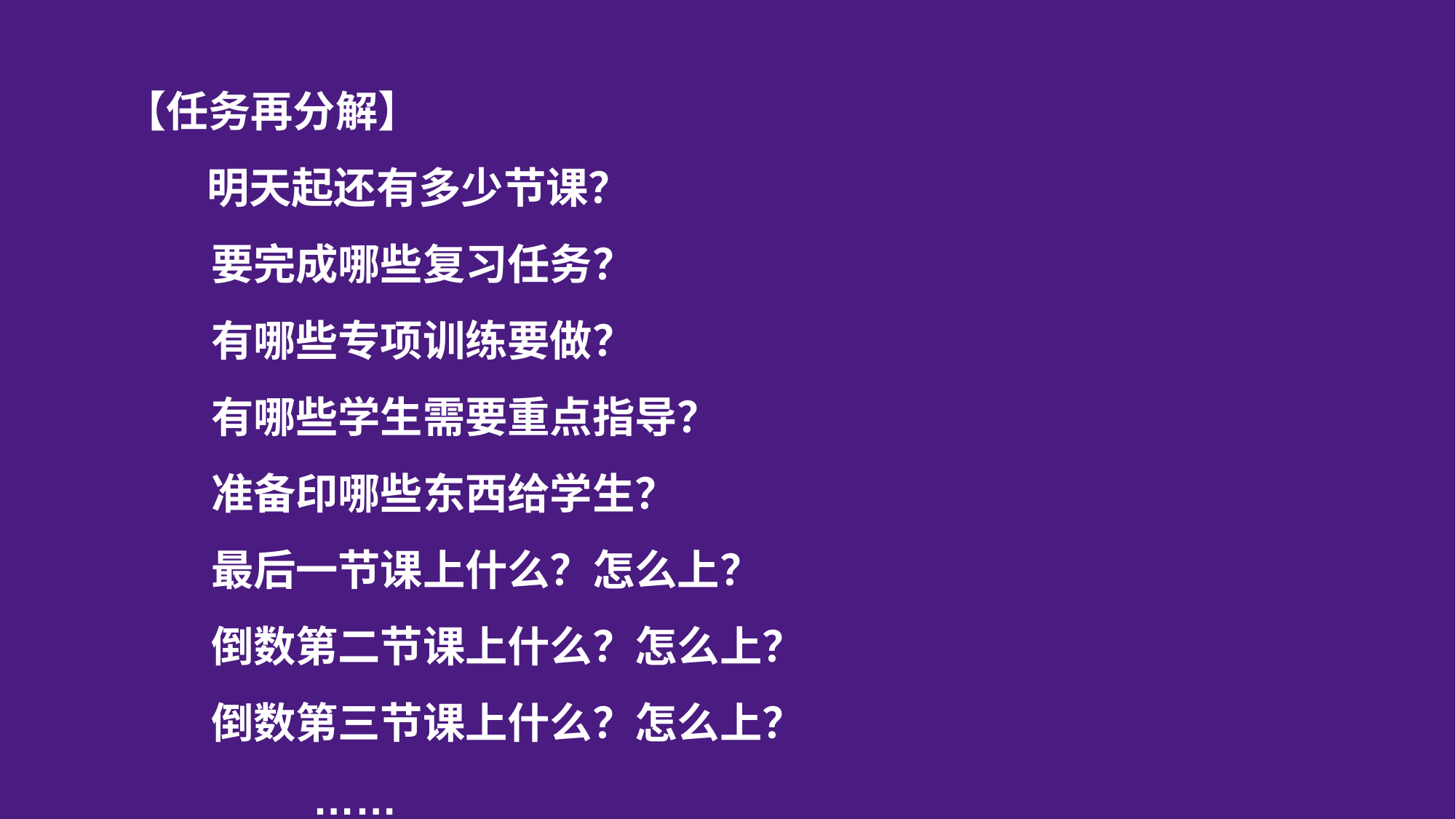

【任务再分解】
           明天起还有多少节课？
        要完成哪些复习任务？
        有哪些专项训练要做？
        有哪些学生需要重点指导？
        准备印哪些东西给学生？
        最后一节课上什么？怎么上？
        倒数第二节课上什么？怎么上？
        倒数第三节课上什么？怎么上？
                ……